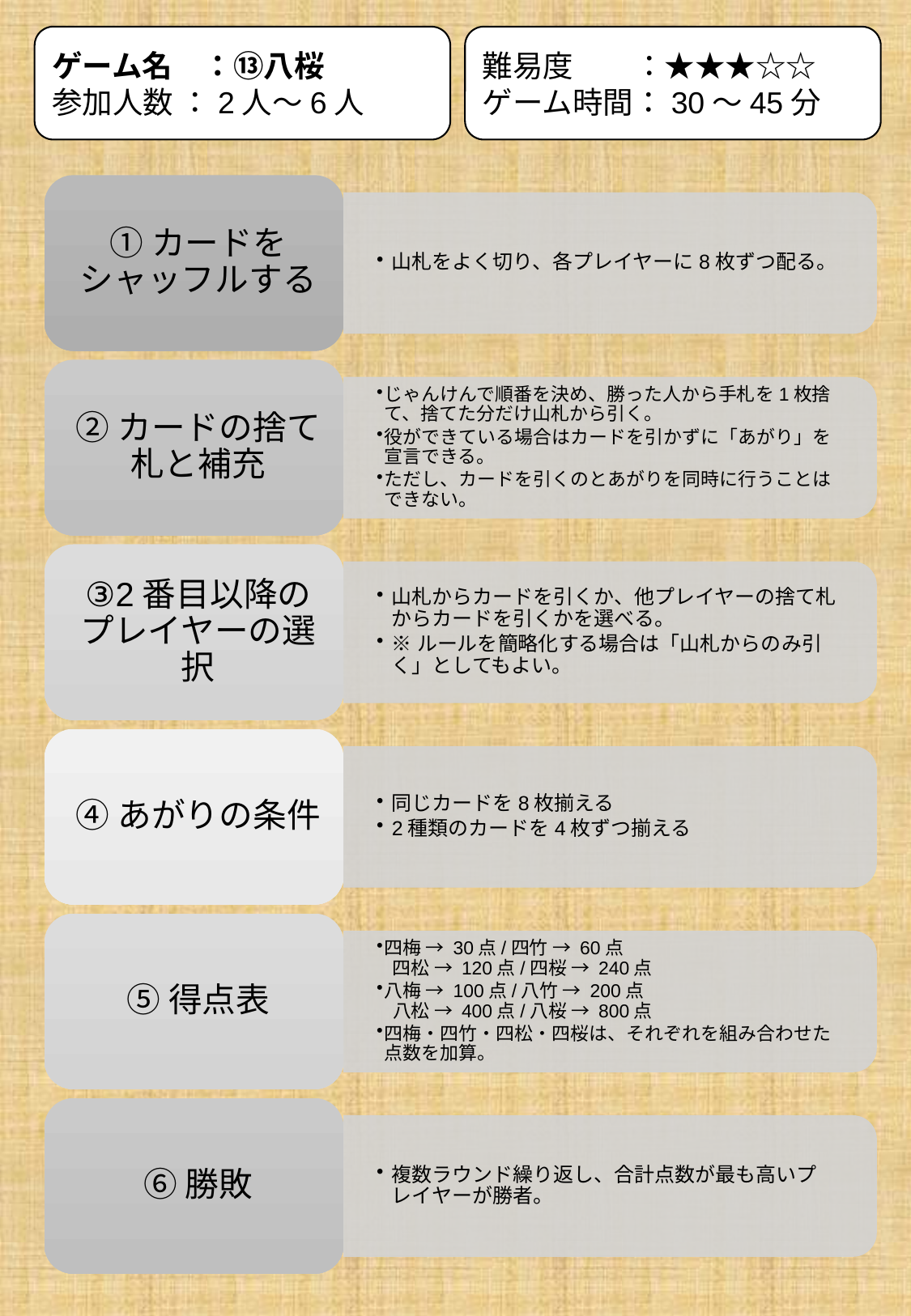

ゲーム名　：⑬八桜
参加人数 ：2人～6人
難易度　　：★★★☆☆
ゲーム時間：30～45分
山札をよく切り、各プレイヤーに8枚ずつ配る。
①カードを
シャッフルする
じゃんけんで順番を決め、勝った人から手札を1枚捨て、捨てた分だけ山札から引く。
役ができている場合はカードを引かずに「あがり」を宣言できる。
ただし、カードを引くのとあがりを同時に行うことはできない。
②カードの捨て札と補充
山札からカードを引くか、他プレイヤーの捨て札からカードを引くかを選べる。
※ルールを簡略化する場合は「山札からのみ引く」としてもよい。
③2番目以降の
プレイヤーの選択
同じカードを8枚揃える
2種類のカードを4枚ずつ揃える
④あがりの条件
四梅 → 30点/四竹 → 60点
  四松 → 120点/四桜 → 240点
八梅 → 100点/八竹 → 200点
  八松 → 400点/八桜 → 800点
四梅・四竹・四松・四桜は、それぞれを組み合わせた点数を加算。
⑤得点表
複数ラウンド繰り返し、合計点数が最も高いプレイヤーが勝者。
⑥勝敗